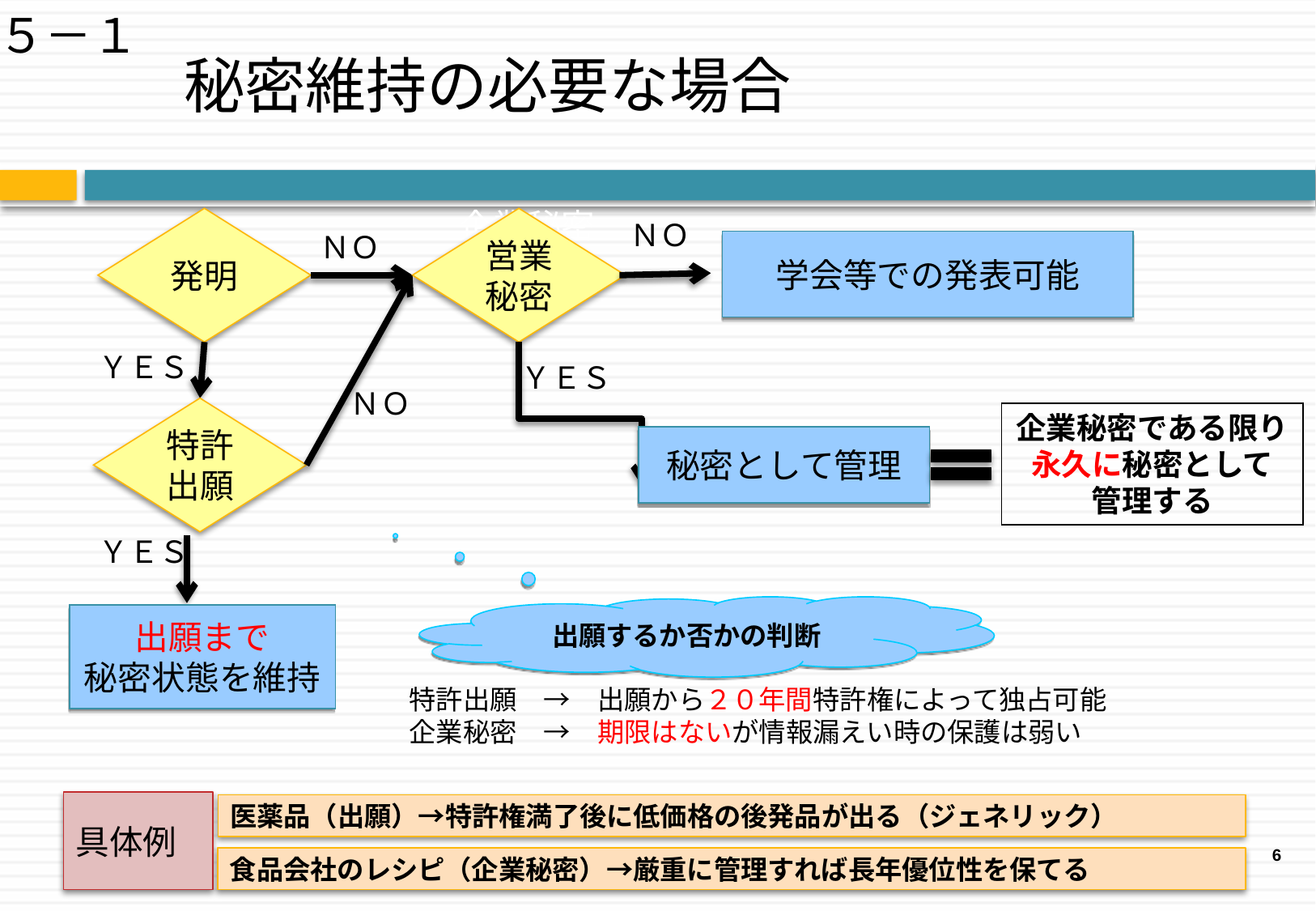

５－１
# 秘密維持の必要な場合
企業秘密
発明
営業秘密
ＮＯ
ＮＯ
学会等での発表可能
ＹＥＳ
ＹＥＳ
ＮＯ
特許出願
企業秘密である限り永久に秘密として
管理する
秘密として管理

ＹＥＳ
出願するか否かの判断
出願まで
秘密状態を維持
特許出願　→　出願から２０年間特許権によって独占可能
企業秘密　→　期限はないが情報漏えい時の保護は弱い
具体例
医薬品（出願）→特許権満了後に低価格の後発品が出る（ジェネリック）
6
食品会社のレシピ（企業秘密）→厳重に管理すれば長年優位性を保てる